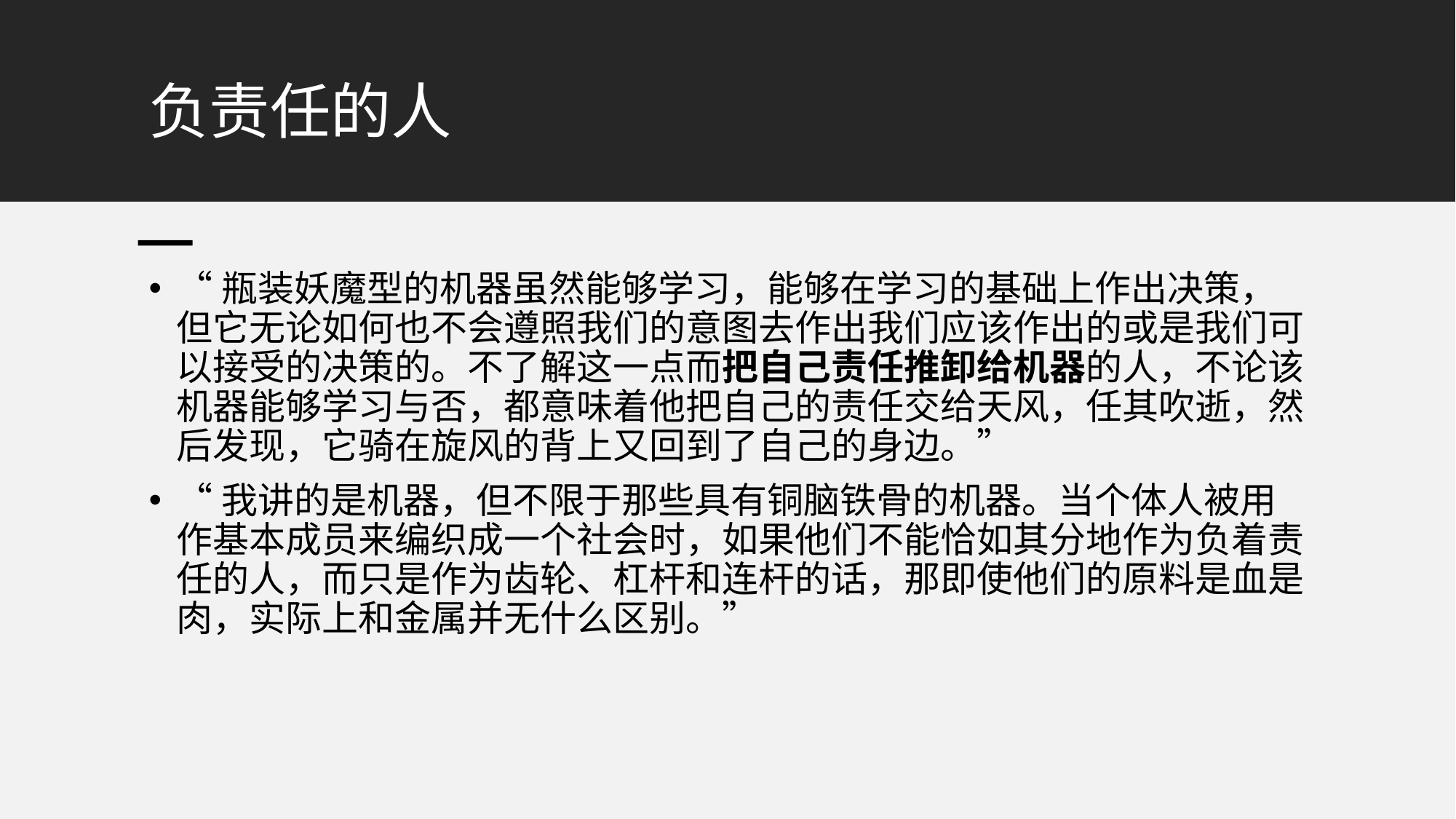

# 负责任的人

“瓶装妖魔型的机器虽然能够学习，能够在学习的基础上作出决策，但它无论如何也不会遵照我们的意图去作出我们应该作出的或是我们可以接受的决策的。不了解这一点而把自己责任推卸给机器的人，不论该机器能够学习与否，都意味着他把自己的责任交给天风，任其吹逝，然后发现，它骑在旋风的背上又回到了自己的身边。”
“我讲的是机器，但不限于那些具有铜脑铁骨的机器。当个体人被用作基本成员来编织成一个社会时，如果他们不能恰如其分地作为负着责任的人，而只是作为齿轮、杠杆和连杆的话，那即使他们的原料是血是肉，实际上和金属并无什么区别。”